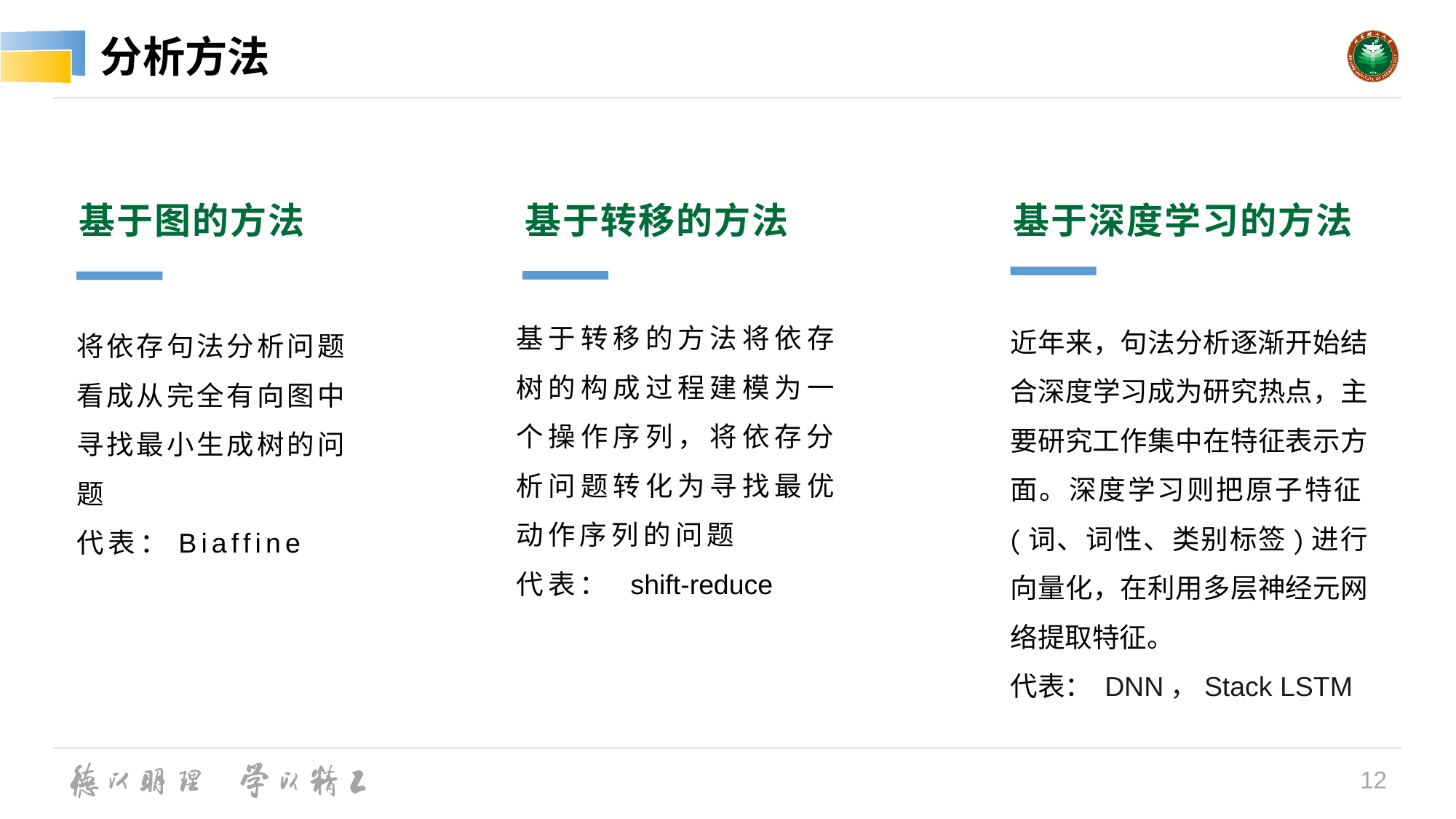

# 分析方法
基于图的方法

将依存句法分析问题看成从完全有向图中寻找最小生成树的问题
代表：Biaffine

基于转移的方法

基于深度学习的方法

近年来，句法分析逐渐开始结合深度学习成为研究热点，主要研究工作集中在特征表示方面。深度学习则把原子特征(词、词性、类别标签)进行向量化，在利用多层神经元网络提取特征。
代表： DNN，Stack LSTM
基于转移的方法将依存树的构成过程建模为一个操作序列，将依存分析问题转化为寻找最优动作序列的问题
代表：  shift-reduce